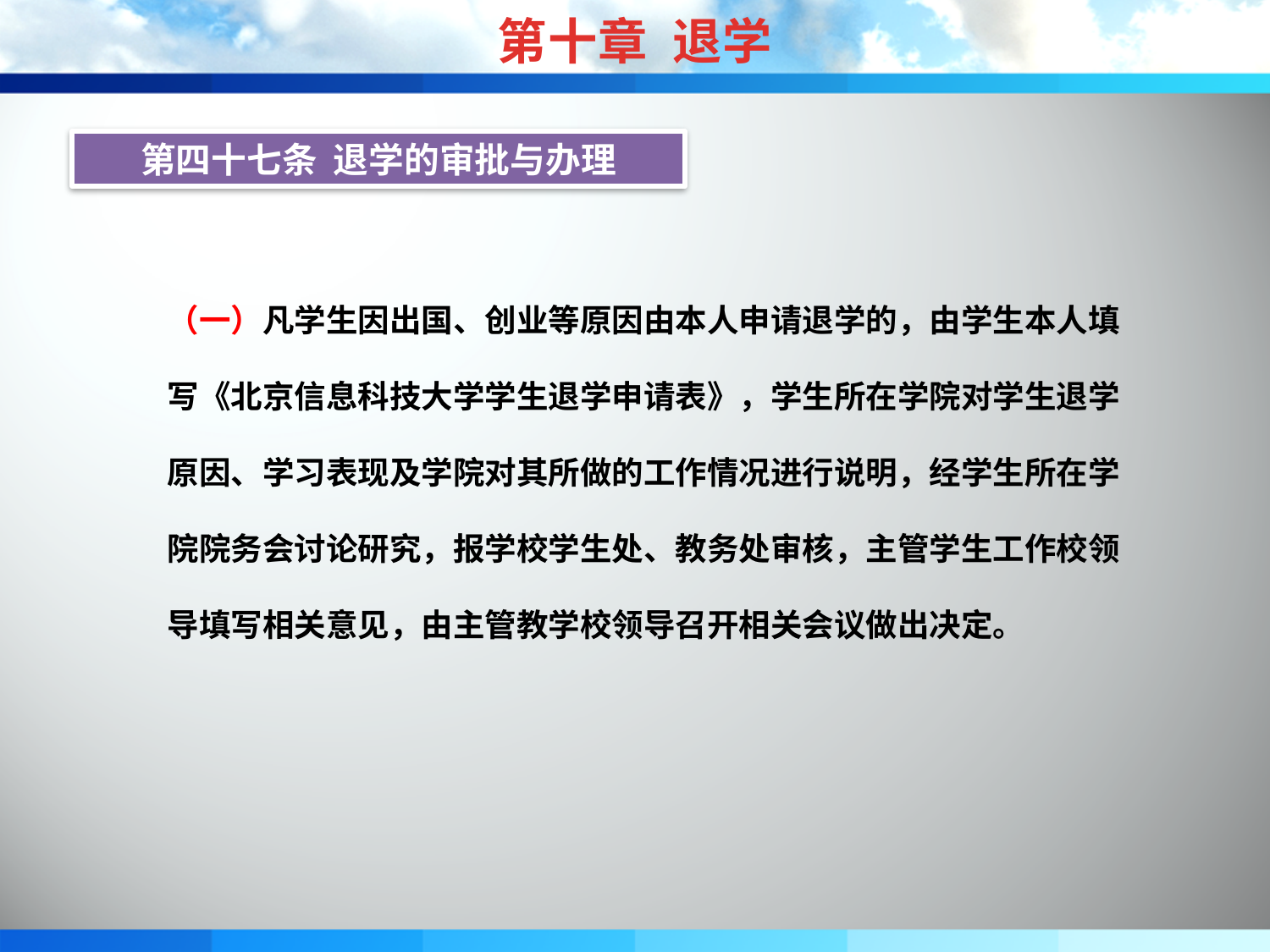

第十章  退学
第四十七条  退学的审批与办理
（一）凡学生因出国、创业等原因由本人申请退学的，由学生本人填写《北京信息科技大学学生退学申请表》，学生所在学院对学生退学原因、学习表现及学院对其所做的工作情况进行说明，经学生所在学院院务会讨论研究，报学校学生处、教务处审核，主管学生工作校领导填写相关意见，由主管教学校领导召开相关会议做出决定。